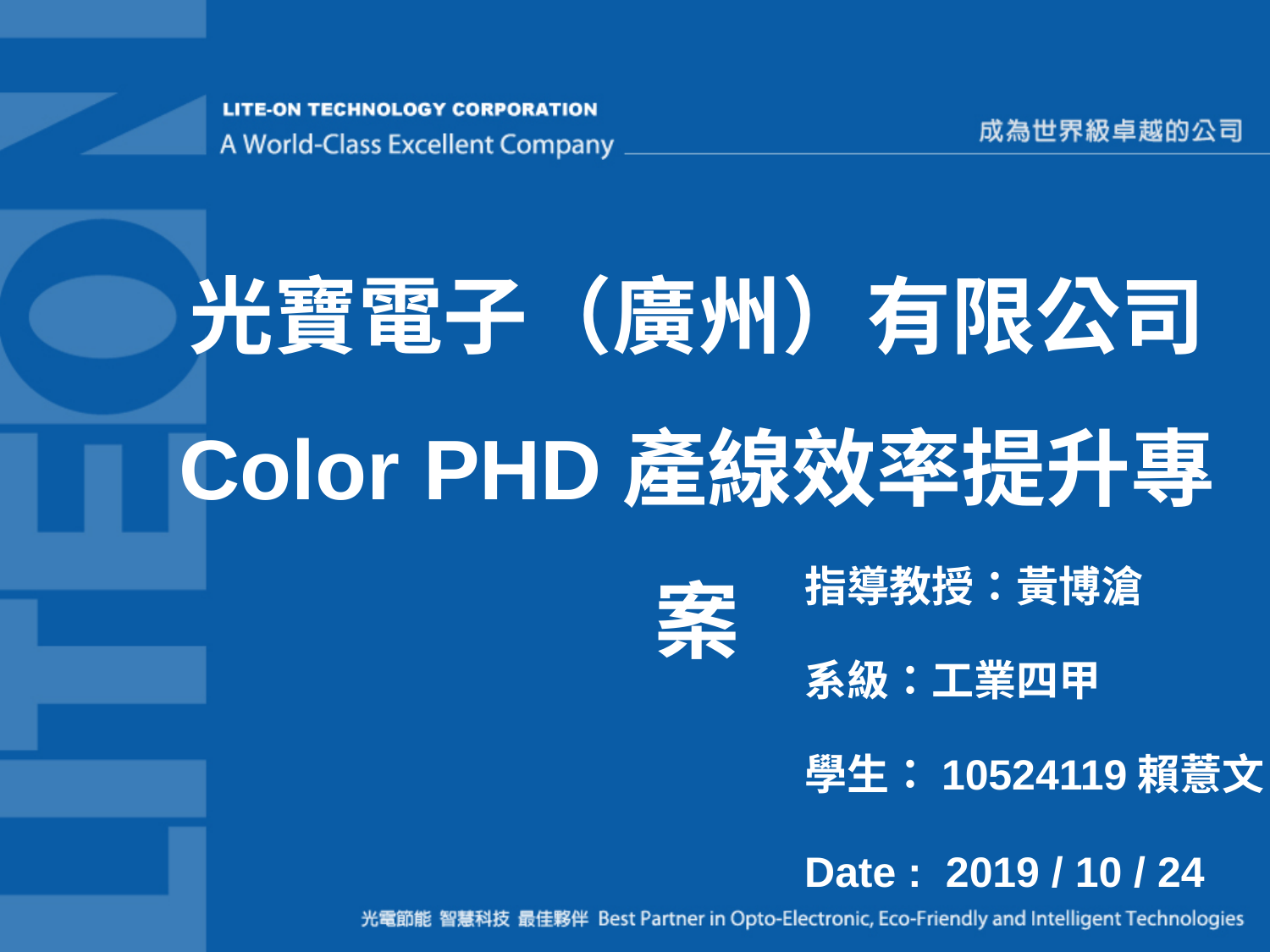

# 光寶電子（廣州）有限公司 Color PHD產線效率提升專案
指導教授：黃博滄
系級：工業四甲
學生：10524119賴薏文
Date :  2019 / 10 / 24